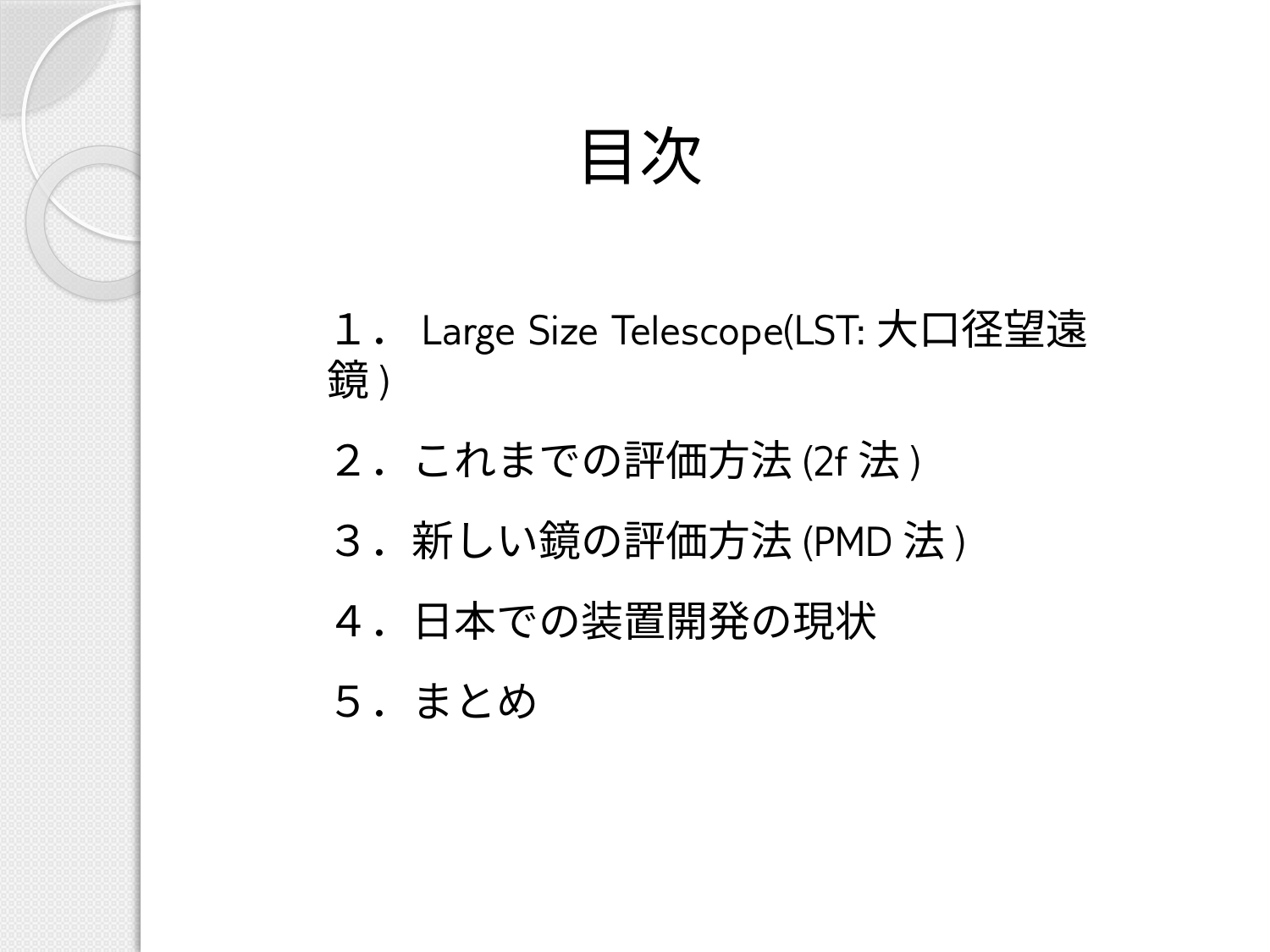

# 目次
１．Large Size Telescope(LST:大口径望遠鏡)

２．これまでの評価方法(2f法)

３．新しい鏡の評価方法(PMD法)

４．日本での装置開発の現状

５．まとめ